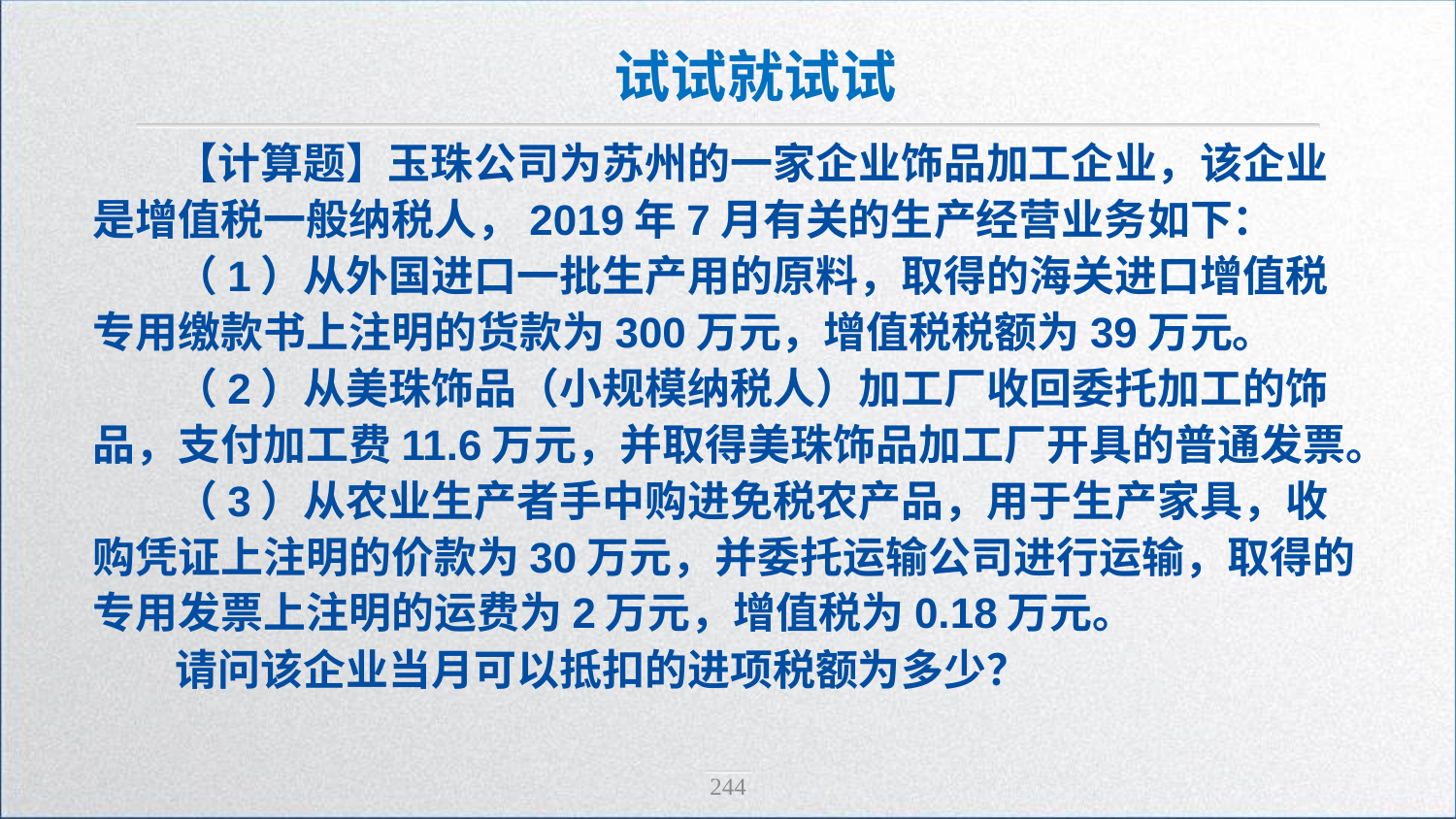

试试就试试
【计算题】玉珠公司为苏州的一家企业饰品加工企业，该企业是增值税一般纳税人，2019年7月有关的生产经营业务如下：
（1）从外国进口一批生产用的原料，取得的海关进口增值税专用缴款书上注明的货款为300万元，增值税税额为39万元。
（2）从美珠饰品（小规模纳税人）加工厂收回委托加工的饰品，支付加工费11.6万元，并取得美珠饰品加工厂开具的普通发票。
（3）从农业生产者手中购进免税农产品，用于生产家具，收购凭证上注明的价款为30万元，并委托运输公司进行运输，取得的专用发票上注明的运费为2万元，增值税为0.18万元。
请问该企业当月可以抵扣的进项税额为多少？
244